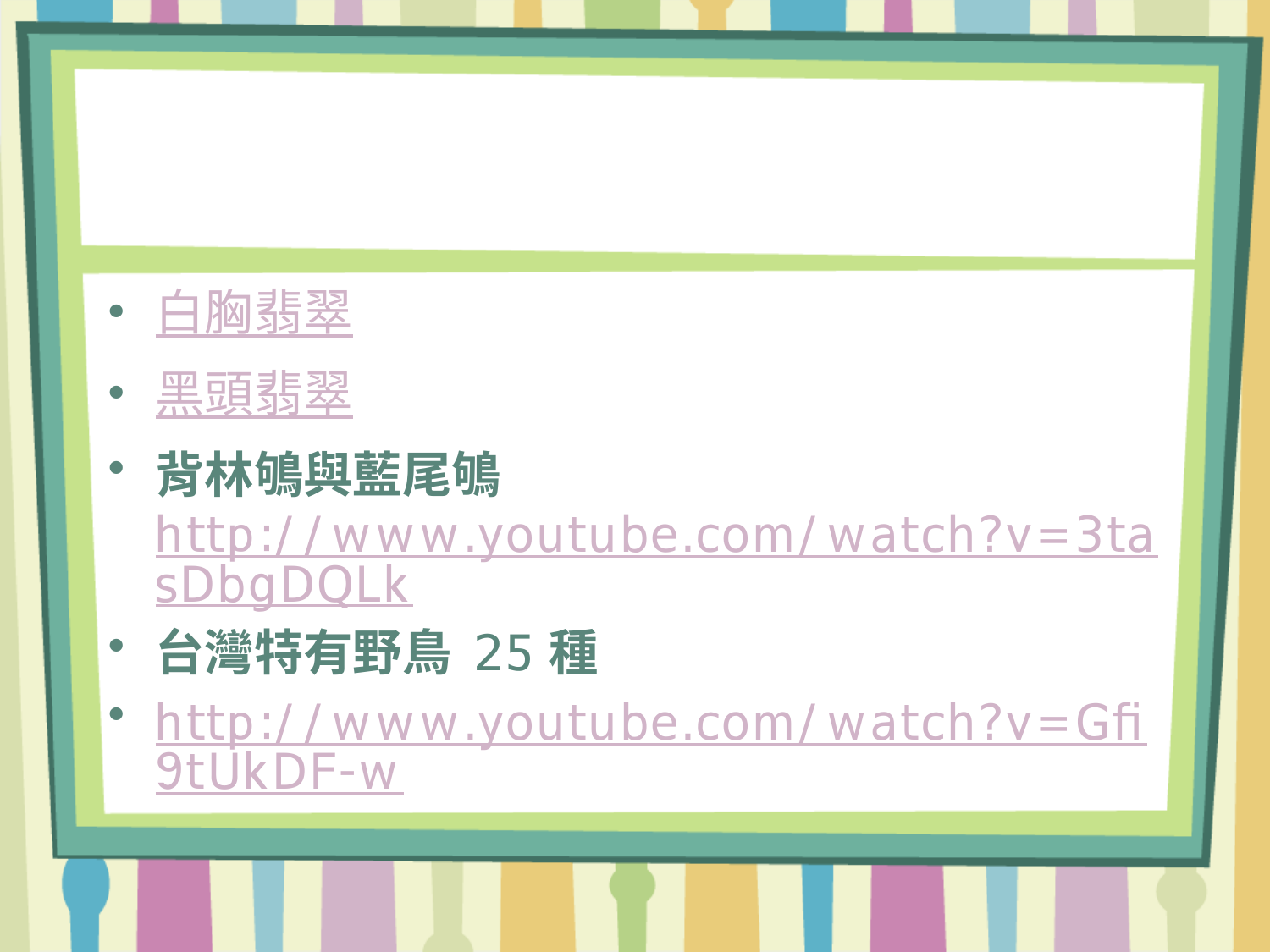

#
白胸翡翠
黑頭翡翠
背林鴝與藍尾鴝http://www.youtube.com/watch?v=3tasDbgDQLk
台灣特有野鳥 25種
http://www.youtube.com/watch?v=Gfi9tUkDF-w